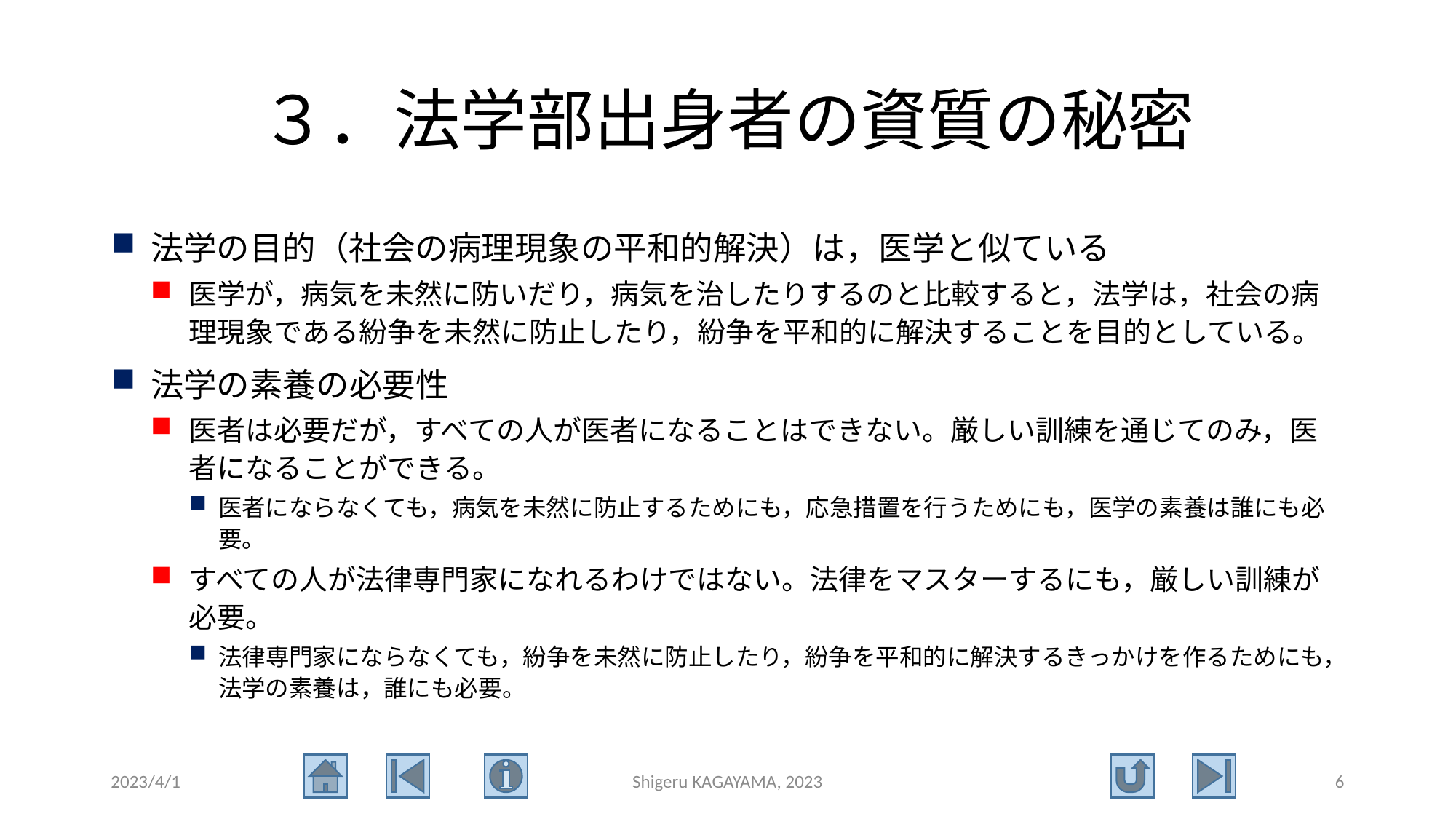

# ３．法学部出身者の資質の秘密
法学の目的（社会の病理現象の平和的解決）は，医学と似ている
医学が，病気を未然に防いだり，病気を治したりするのと比較すると，法学は，社会の病理現象である紛争を未然に防止したり，紛争を平和的に解決することを目的としている。
法学の素養の必要性
医者は必要だが，すべての人が医者になることはできない。厳しい訓練を通じてのみ，医者になることができる。
医者にならなくても，病気を未然に防止するためにも，応急措置を行うためにも，医学の素養は誰にも必要。
すべての人が法律専門家になれるわけではない。法律をマスターするにも，厳しい訓練が必要。
法律専門家にならなくても，紛争を未然に防止したり，紛争を平和的に解決するきっかけを作るためにも，法学の素養は，誰にも必要。
2023/4/1
Shigeru KAGAYAMA, 2023
6